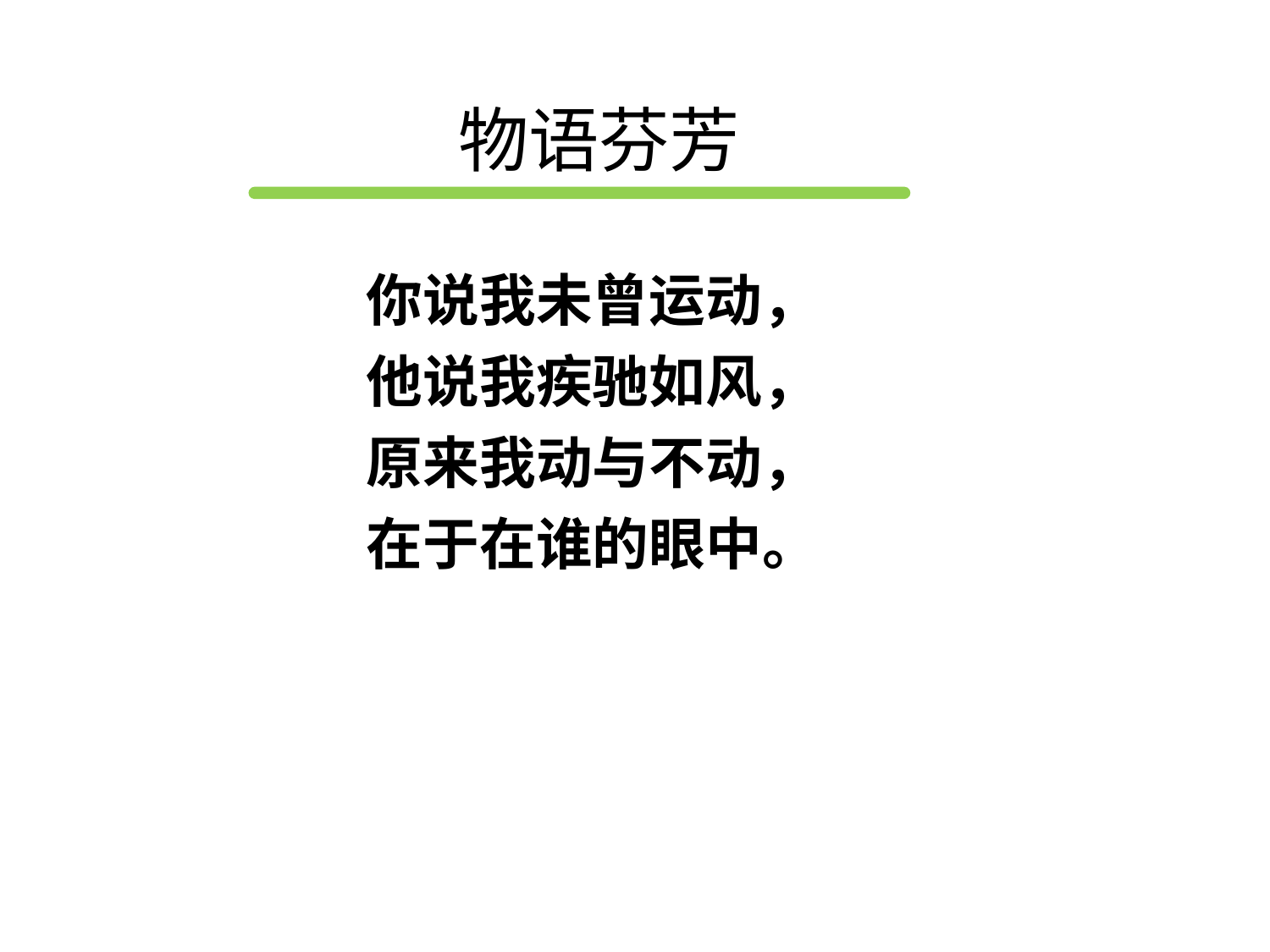

物语芬芳

你说我未曾运动，
他说我疾驰如风，
原来我动与不动，
在于在谁的眼中。